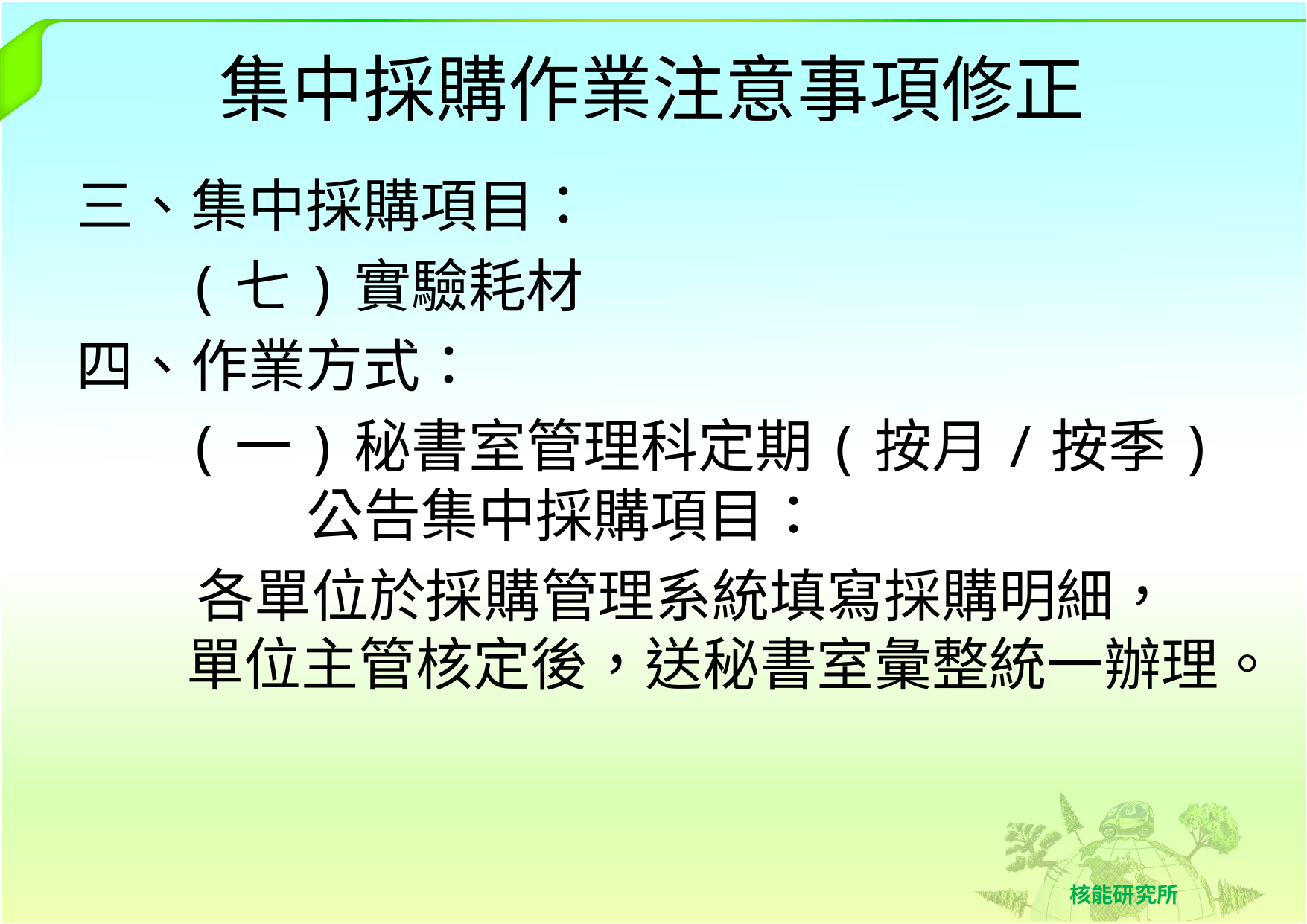

# 集中採購作業注意事項修正
三、集中採購項目：
(七)實驗耗材
四、作業方式：
(一)秘書室管理科定期(按月/按季)公告集中採購項目：
各單位於採購管理系統填寫採購明細，單位主管核定後，送秘書室彙整統一辦理。